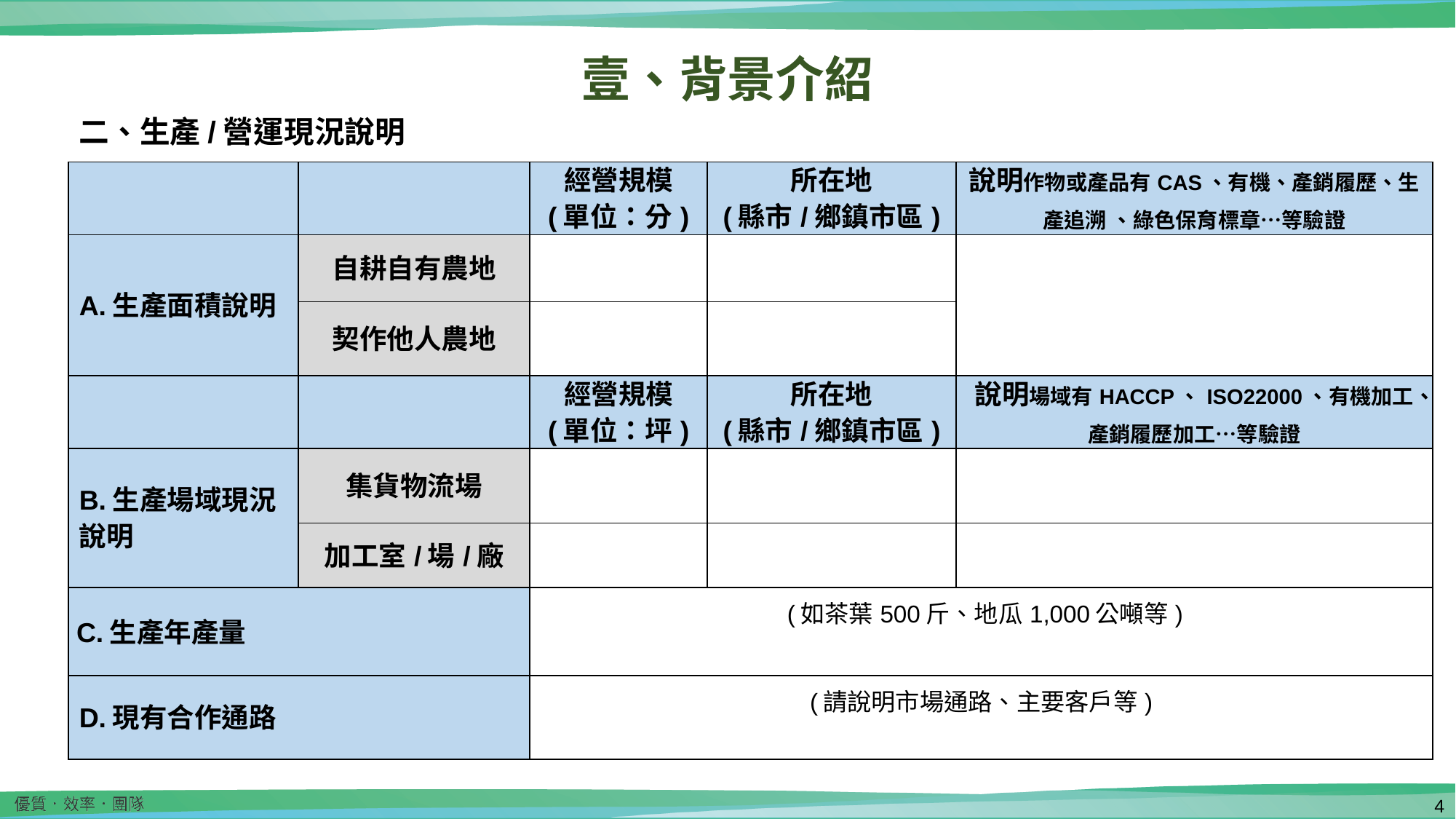

壹、背景介紹
二、生產/營運現況說明
|  |  | 經營規模 (單位：分) | 所在地 (縣市/鄉鎮市區) | 說明作物或產品有CAS、有機、產銷履歷、生產追溯 、綠色保育標章…等驗證 |
| --- | --- | --- | --- | --- |
| A.生產面積說明 | 自耕自有農地 |  |  |  |
|  | 契作他人農地 |  |  |  |
|  |  | 經營規模 (單位：坪) | 所在地 (縣市/鄉鎮市區) | 說明場域有HACCP、ISO22000、有機加工、產銷履歷加工…等驗證 |
| B.生產場域現況說明 | 集貨物流場 |  |  |  |
|  | 加工室/場/廠 |  |  |  |
| C.生產年產量 |  | (如茶葉500斤、地瓜1,000公噸等) |  |  |
| D.現有合作通路 |  | (請說明市場通路、主要客戶等) |  |  |
4